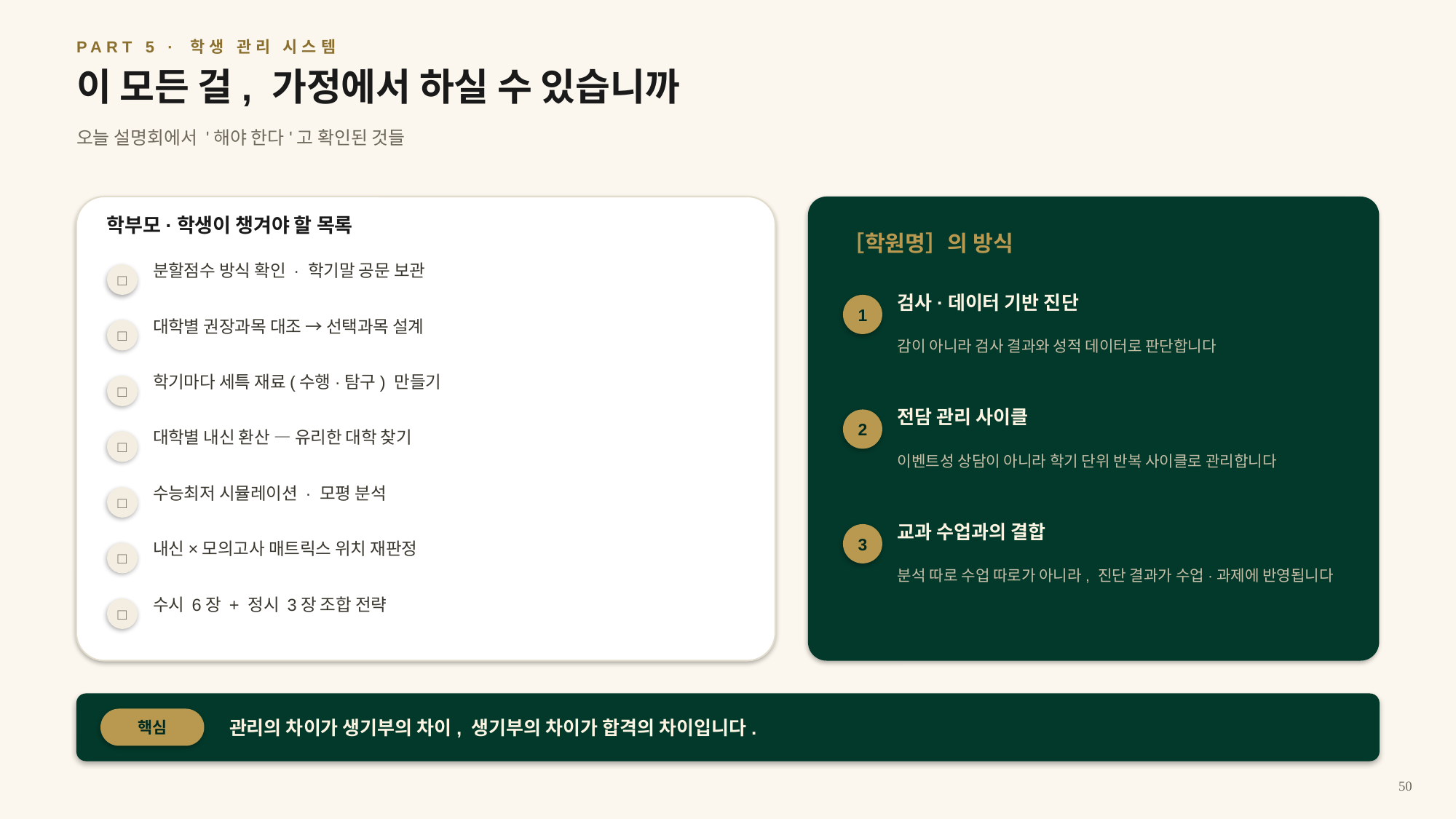

PART 5 · 학생 관리 시스템
이 모든 걸, 가정에서 하실 수 있습니까
오늘 설명회에서 '해야 한다'고 확인된 것들

학부모·학생이 챙겨야 할 목록
［학원명］의 방식
분할점수 방식 확인 · 학기말 공문 보관
□
검사·데이터 기반 진단
1
대학별 권장과목 대조 → 선택과목 설계
□
감이 아니라 검사 결과와 성적 데이터로 판단합니다
학기마다 세특 재료(수행·탐구) 만들기
□
전담 관리 사이클
2
대학별 내신 환산 — 유리한 대학 찾기
□
이벤트성 상담이 아니라 학기 단위 반복 사이클로 관리합니다
수능최저 시뮬레이션 · 모평 분석
□
교과 수업과의 결합
3
내신×모의고사 매트릭스 위치 재판정
□
분석 따로 수업 따로가 아니라, 진단 결과가 수업·과제에 반영됩니다
수시 6장 + 정시 3장 조합 전략
□

관리의 차이가 생기부의 차이, 생기부의 차이가 합격의 차이입니다.
핵심

50